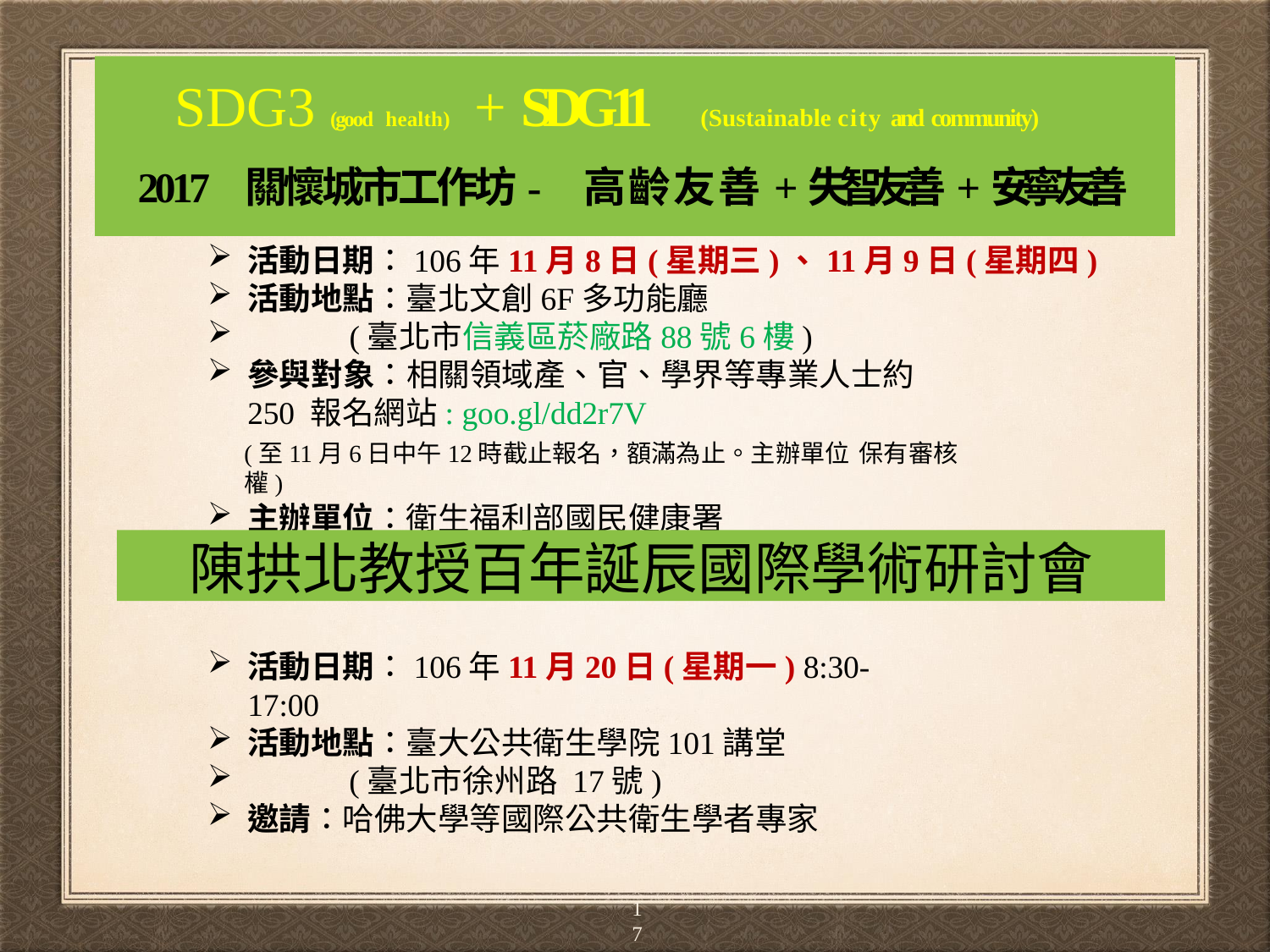

# SDG3 (good   health)	+ SDG11
(Sustainable city and community)
2017	關懷城市工作坊-	高齡友善+失智友善+安寧友善
活動日期：106年11月8日(星期三)、11月9日(星期四)
活動地點：臺北文創6F多功能廳
(臺北市信義區菸廠路88號6樓)
參與對象：相關領域產、官、學界等專業人士約250 報名網站: goo.gl/dd2r7V
(至11月6日中午12時截止報名，額滿為止。主辦單位 保有審核權)
主辦單位：衛生福利部國民健康署
陳拱北教授百年誕辰國際學術研討會
活動日期：106年11月20日(星期一) 8:30-17:00
活動地點：臺大公共衛生學院101講堂
(臺北市徐州路 17號)
邀請：哈佛大學等國際公共衛生學者專家
1
7